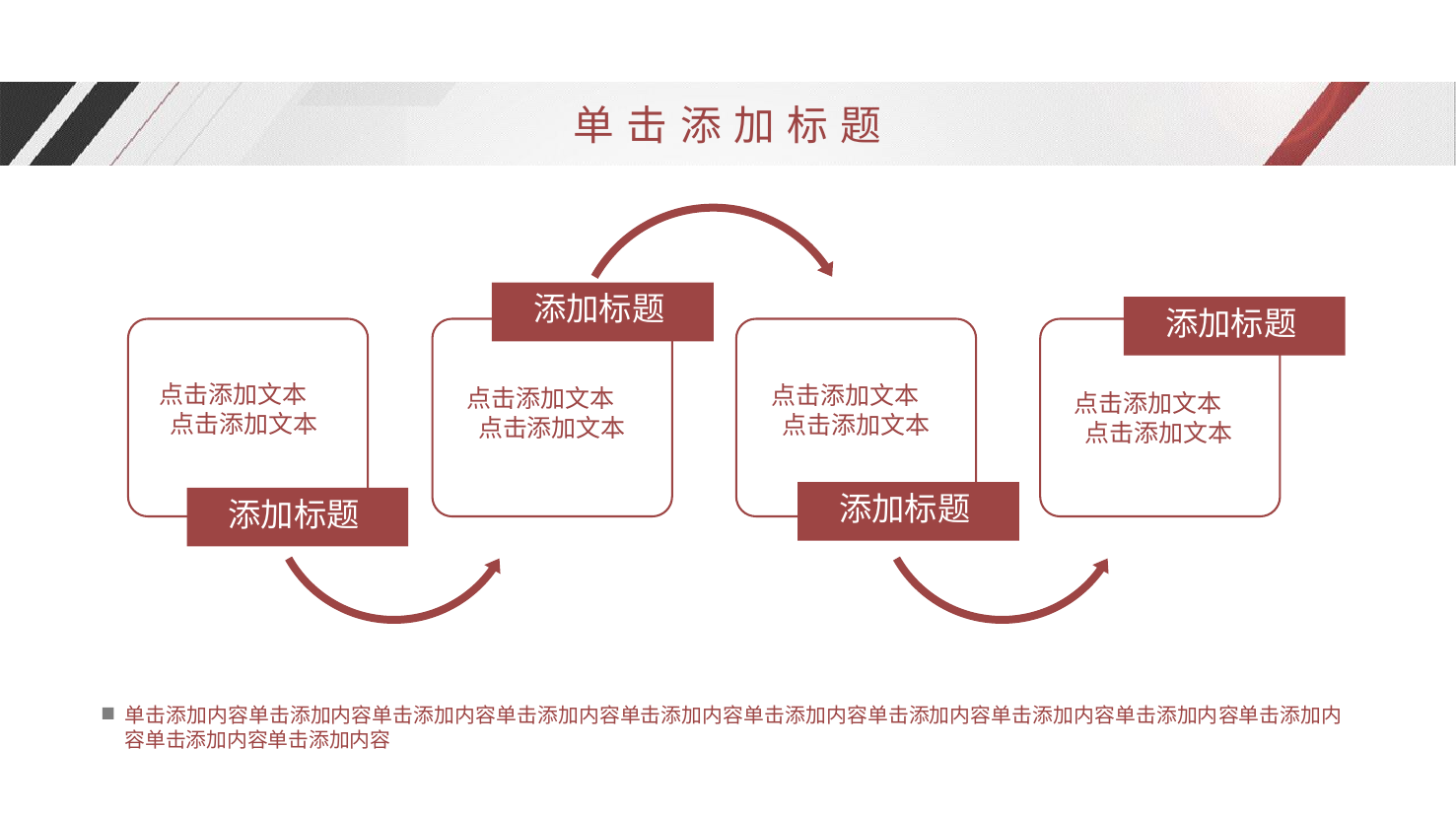

单击添加标题

添加标题

添加标题

点击添加文本
点击添加文本

点击添加文本
点击添加文本

点击添加文本
点击添加文本

点击添加文本
点击添加文本

添加标题

添加标题

单击添加内容单击添加内容单击添加内容单击添加内容单击添加内容单击添加内容单击添加内容单击添加内容单击添加内容单击添加内容单击添加内容单击添加内容